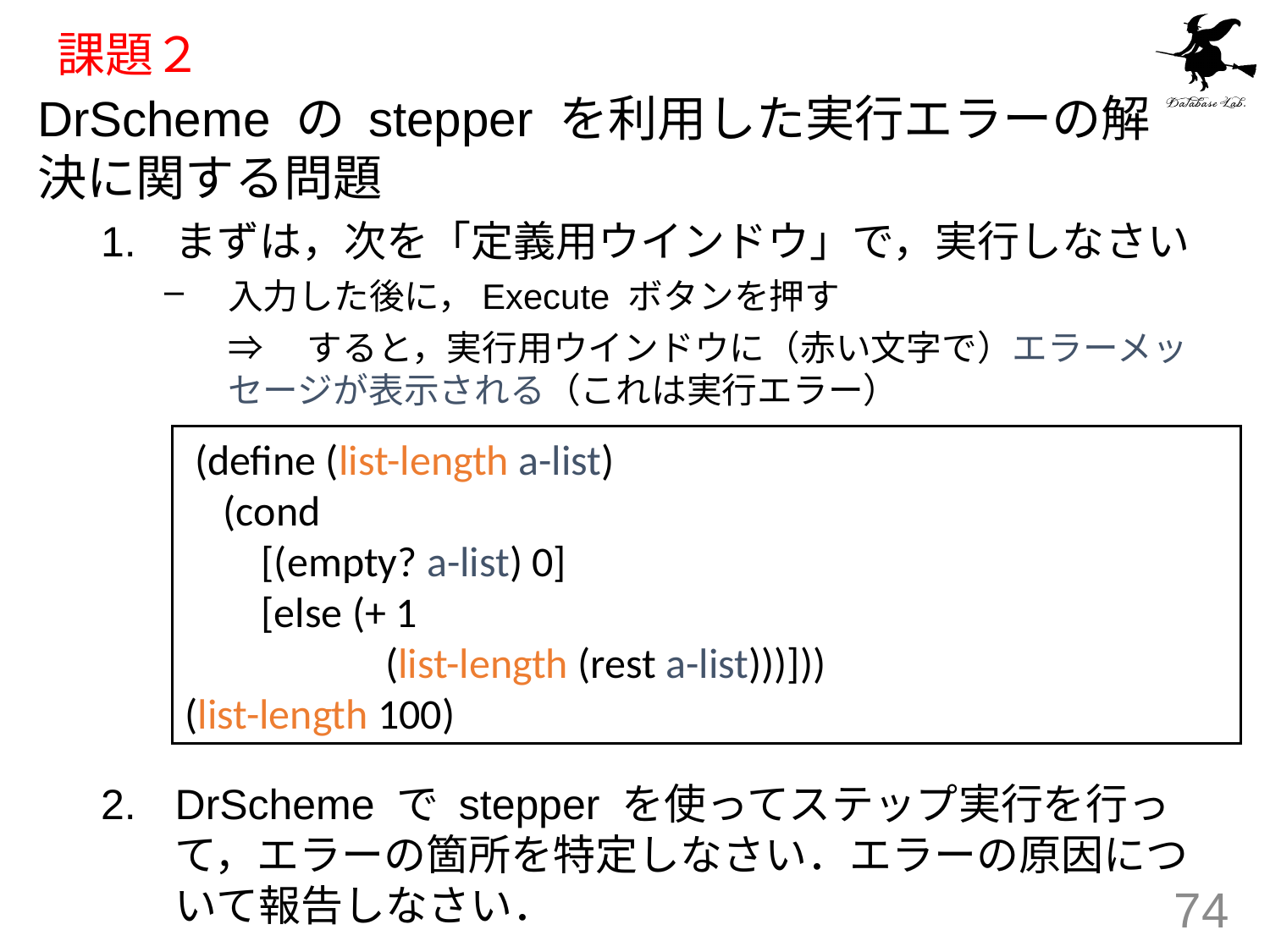

# 課題２
DrScheme の stepper を利用した実行エラーの解決に関する問題
まずは，次を「定義用ウインドウ」で，実行しなさい
入力した後に，Execute ボタンを押す
	⇒　すると，実行用ウインドウに（赤い文字で）エラーメッセージが表示される（これは実行エラー）

DrScheme で stepper を使ってステップ実行を行って，エラーの箇所を特定しなさい．エラーの原因について報告しなさい．
 (define (list-length a-list)
    (cond
        [(empty? a-list) 0]
        [else (+ 1
                     (list-length (rest a-list)))]))
(list-length 100)
74